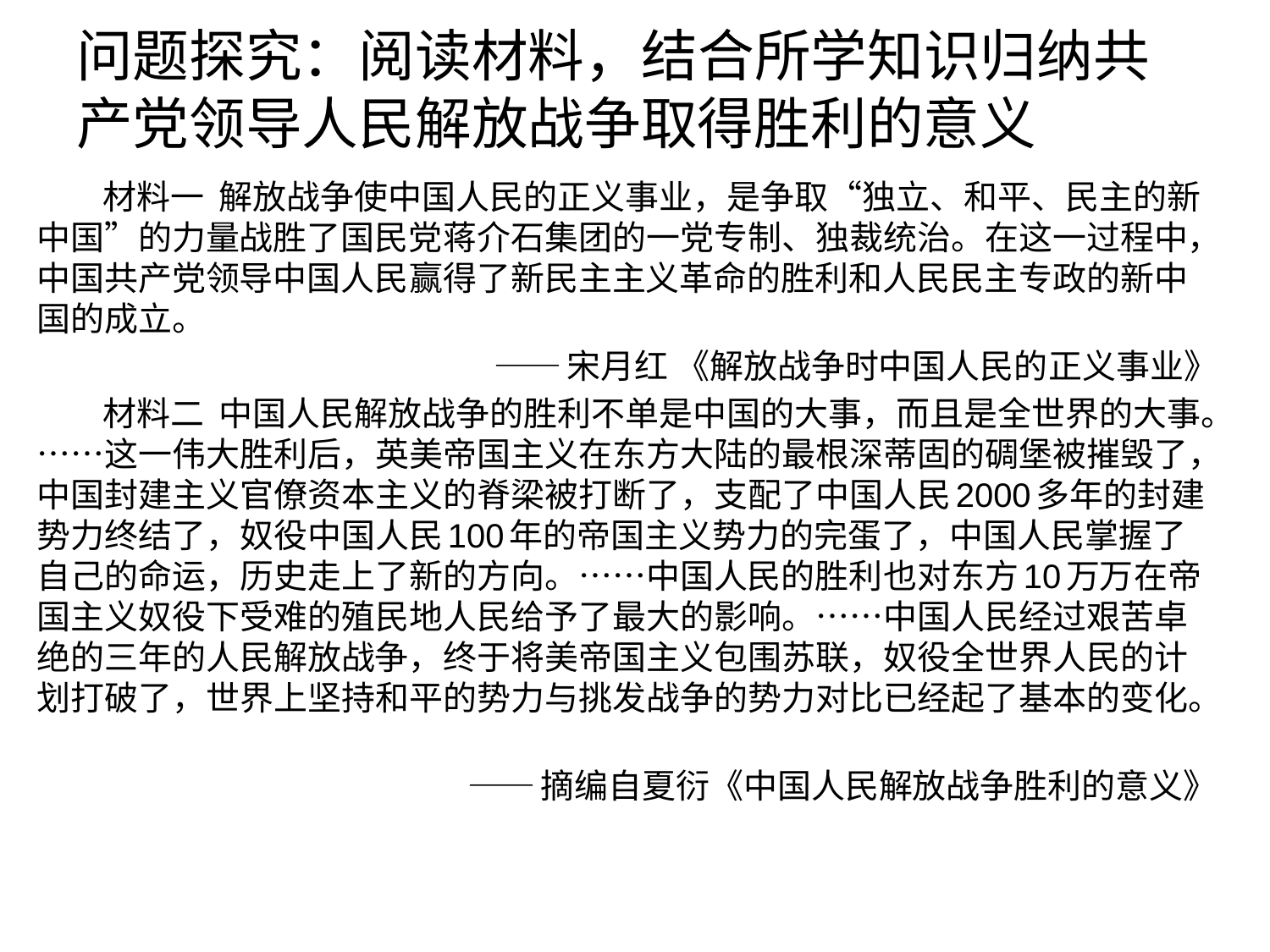

# 问题探究：阅读材料，结合所学知识归纳共产党领导人民解放战争取得胜利的意义
        材料一  解放战争使中国人民的正义事业，是争取“独立、和平、民主的新中国”的力量战胜了国民党蒋介石集团的一党专制、独裁统治。在这一过程中，中国共产党领导中国人民赢得了新民主主义革命的胜利和人民民主专政的新中国的成立。
——宋月红 《解放战争时中国人民的正义事业》
        材料二  中国人民解放战争的胜利不单是中国的大事，而且是全世界的大事。……这一伟大胜利后，英美帝国主义在东方大陆的最根深蒂固的碉堡被摧毁了，中国封建主义官僚资本主义的脊梁被打断了，支配了中国人民2000多年的封建势力终结了，奴役中国人民100年的帝国主义势力的完蛋了，中国人民掌握了自己的命运，历史走上了新的方向。……中国人民的胜利也对东方10万万在帝国主义奴役下受难的殖民地人民给予了最大的影响。……中国人民经过艰苦卓绝的三年的人民解放战争，终于将美帝国主义包围苏联，奴役全世界人民的计划打破了，世界上坚持和平的势力与挑发战争的势力对比已经起了基本的变化。
——摘编自夏衍《中国人民解放战争胜利的意义》